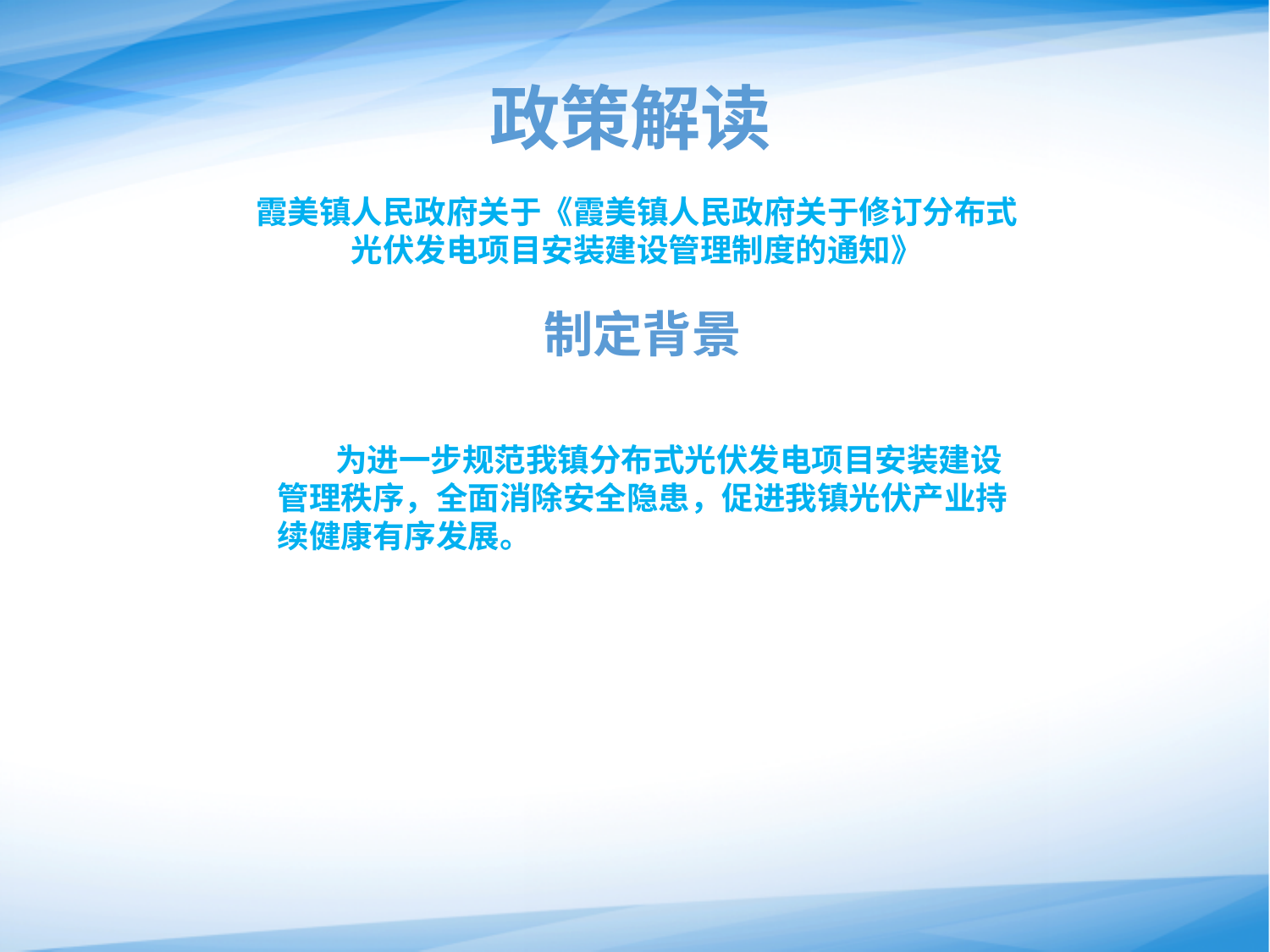

# 政策解读
霞美镇人民政府关于《霞美镇人民政府关于修订分布式光伏发电项目安装建设管理制度的通知》
制定背景
       为进一步规范我镇分布式光伏发电项目安装建设管理秩序，全面消除安全隐患，促进我镇光伏产业持续健康有序发展。